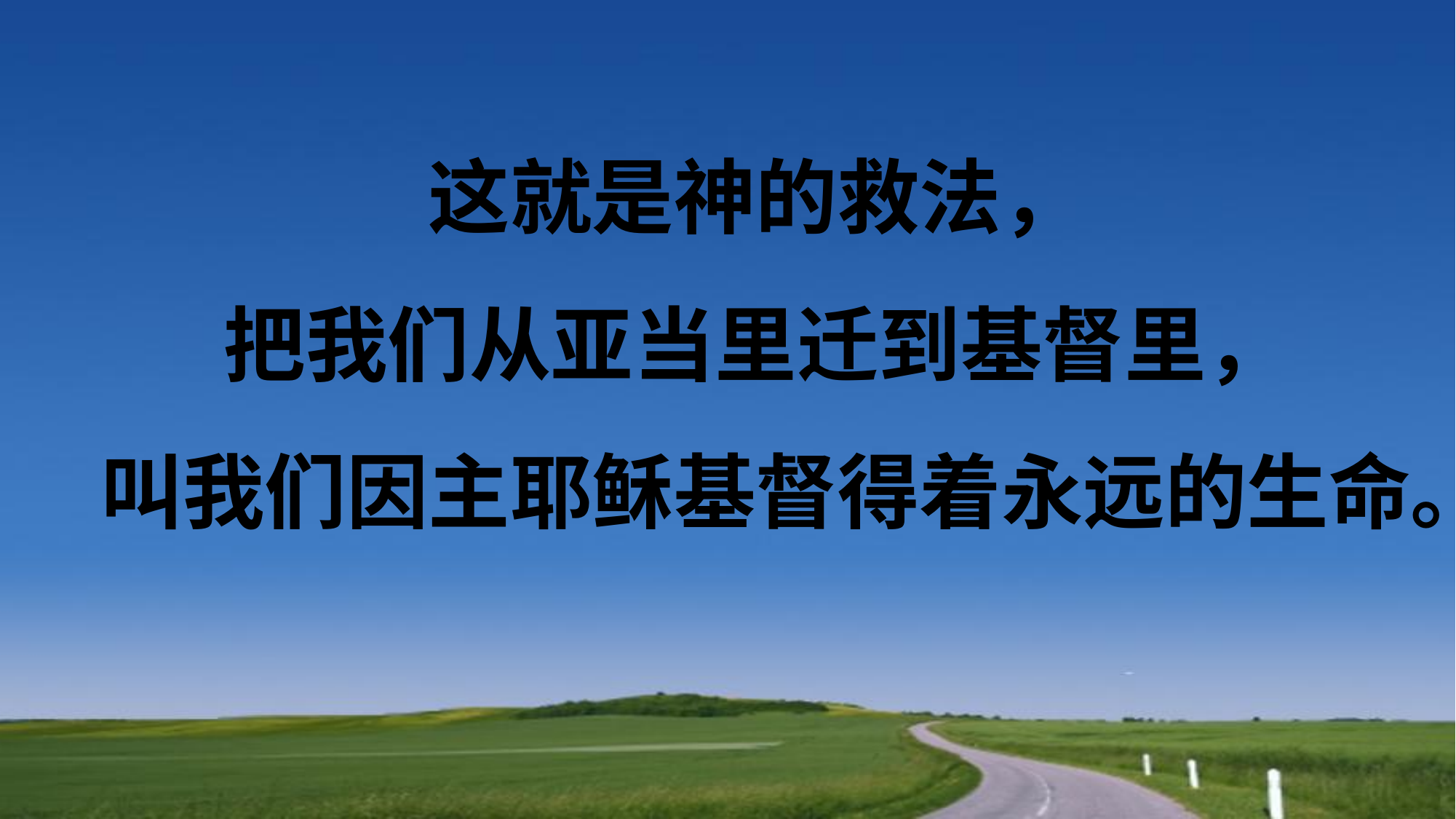

这就是神的救法，
把我们从亚当里迁到基督里，
叫我们因主耶稣基督得着永远的生命。